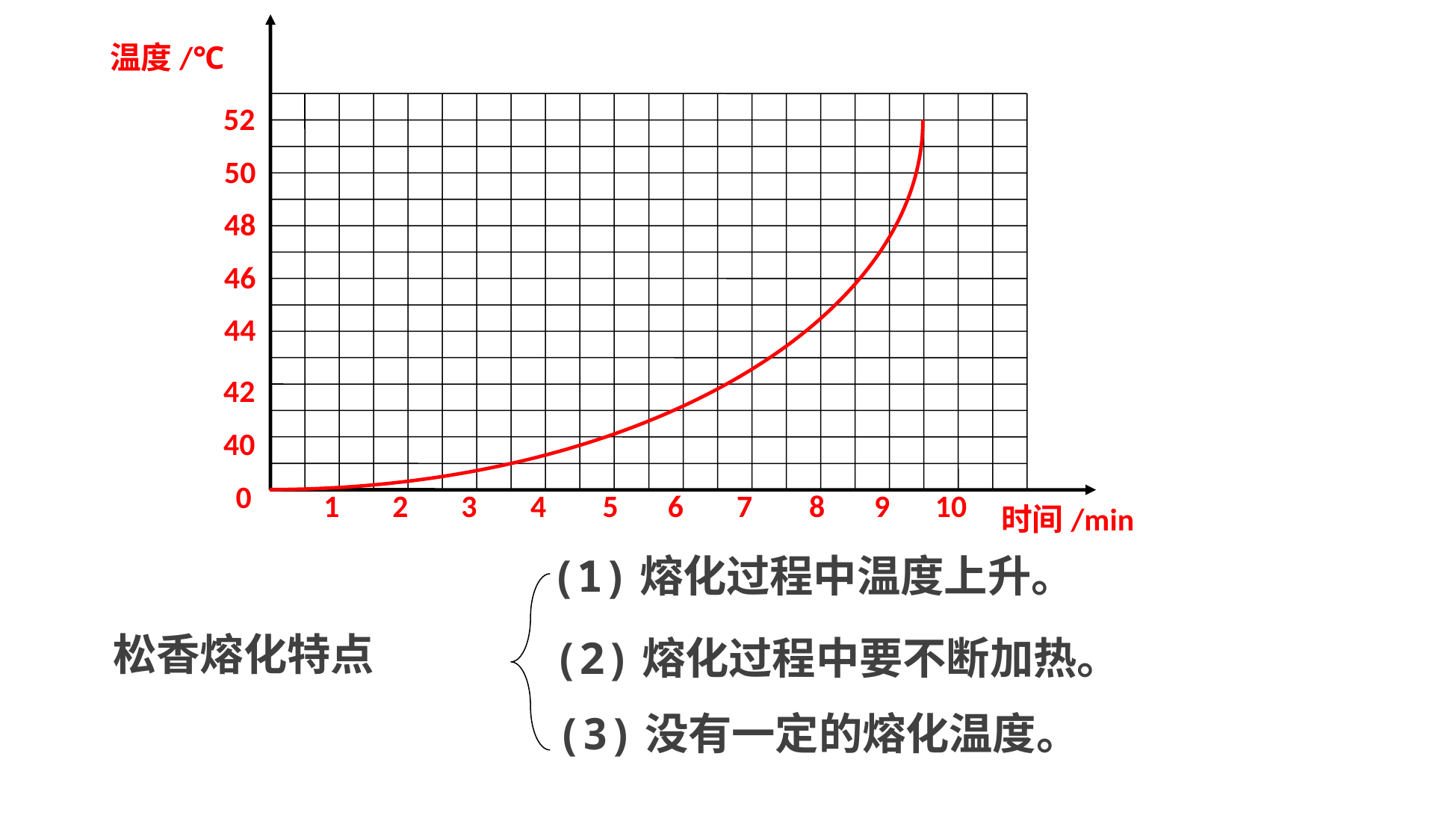

温度/℃
52
50
48
46
44
42
40
0
1
2
3
4
5
6
7
8
9
10
时间/min

(1)熔化过程中温度上升。

(2)熔化过程中要不断加热。
(3)没有一定的熔化温度。
松香熔化特点